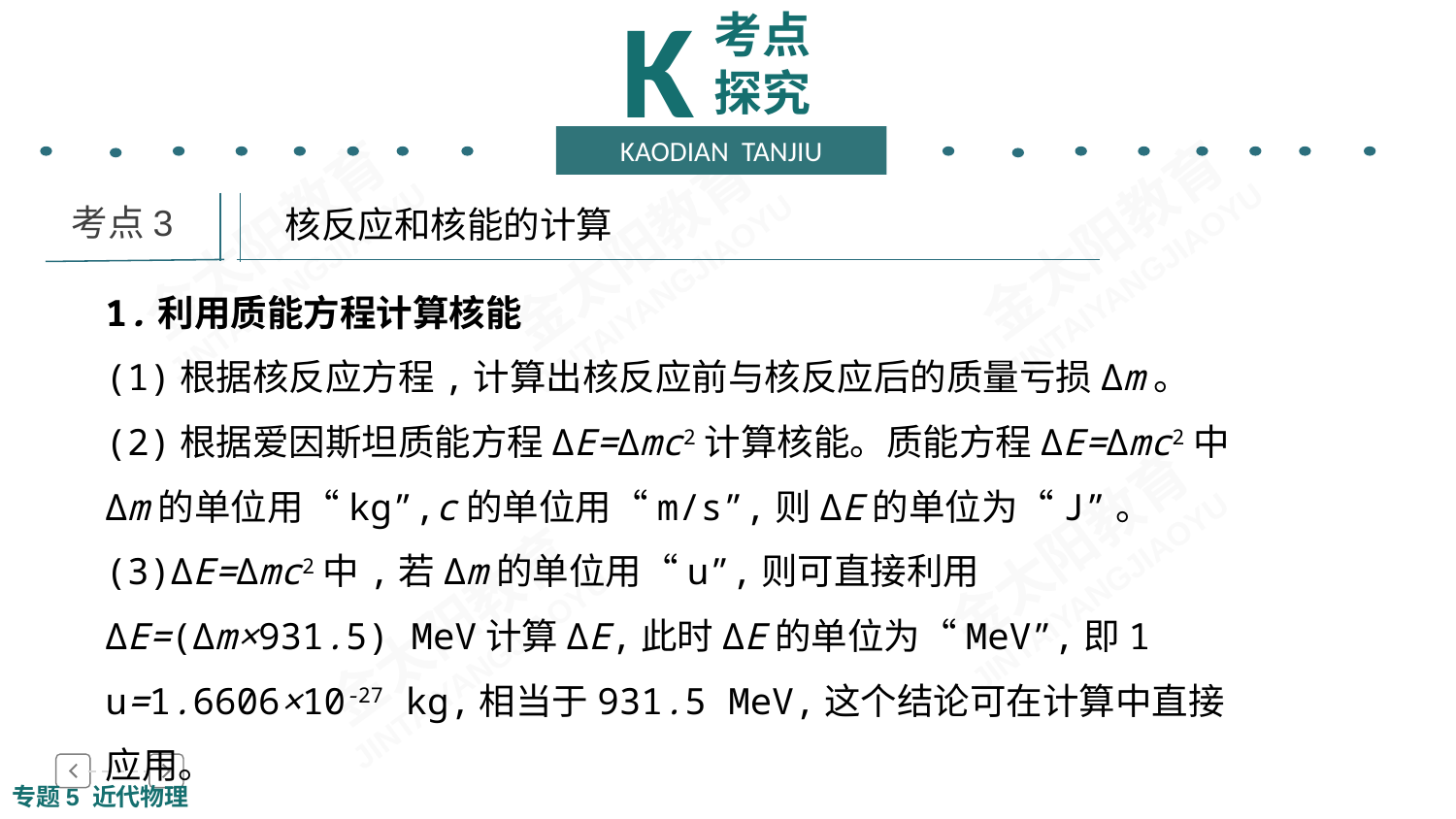

K
考点探究
KAODIAN  TANJIU

　核反应和核能的计算
考点3
1.利用质能方程计算核能
(1)根据核反应方程,计算出核反应前与核反应后的质量亏损Δm。
(2)根据爱因斯坦质能方程ΔE=Δmc2计算核能。质能方程ΔE=Δmc2中Δm的单位用“kg”,c的单位用“m/s”,则ΔE的单位为“J”。
(3)ΔE=Δmc2中,若Δm的单位用“u”,则可直接利用ΔE=(Δm×931.5) MeV计算ΔE,此时ΔE的单位为“MeV”,即1 u=1.6606×10-27 kg,相当于931.5 MeV,这个结论可在计算中直接应用。